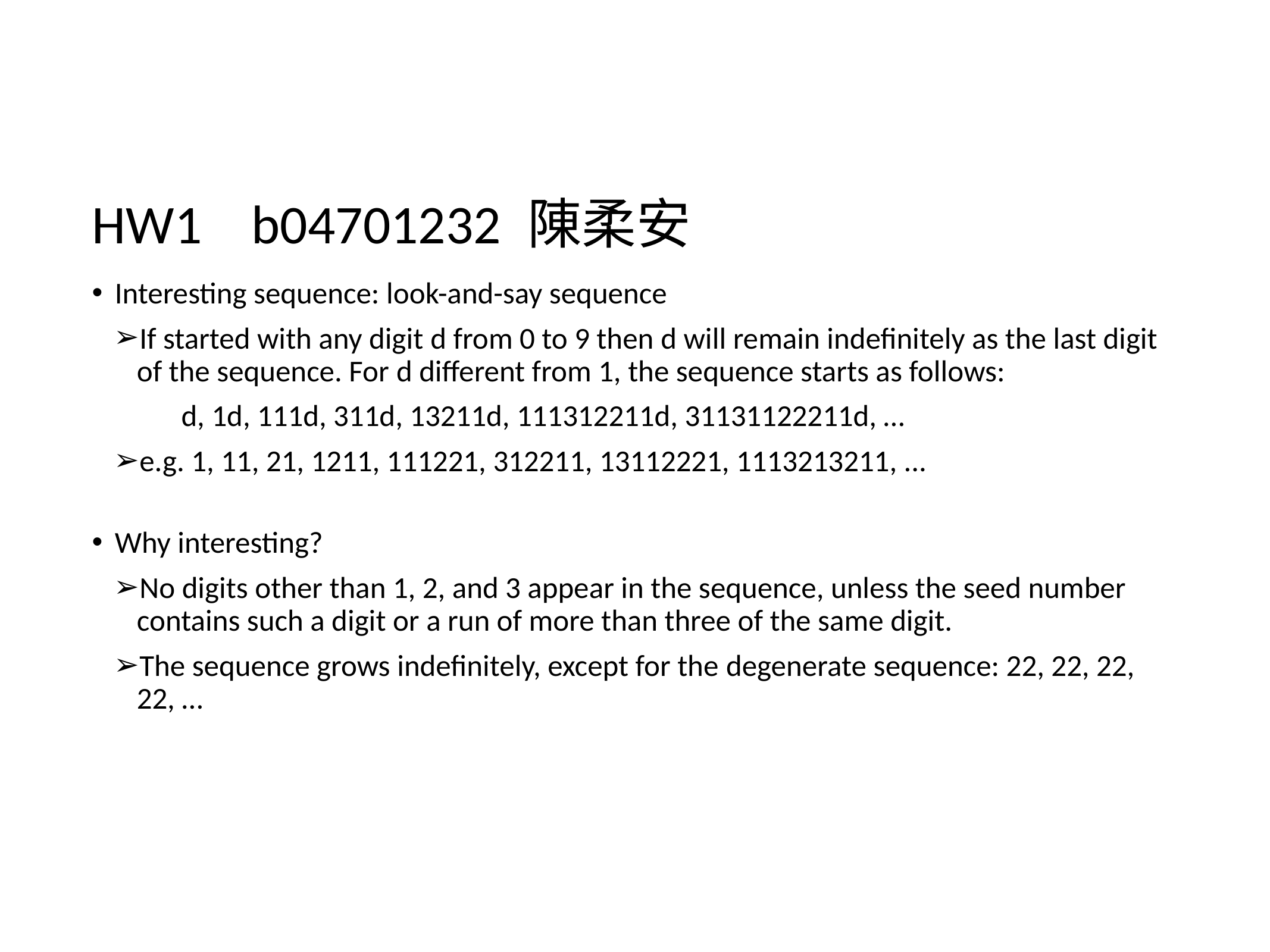

# HW1    b04701232 陳柔安
Interesting sequence: look-and-say sequence
If started with any digit d from 0 to 9 then d will remain indefinitely as the last digit of the sequence. For d different from 1, the sequence starts as follows:
	d, 1d, 111d, 311d, 13211d, 111312211d, 31131122211d, …
e.g. 1, 11, 21, 1211, 111221, 312211, 13112221, 1113213211, ...

Why interesting?
No digits other than 1, 2, and 3 appear in the sequence, unless the seed number contains such a digit or a run of more than three of the same digit.
The sequence grows indefinitely, except for the degenerate sequence: 22, 22, 22, 22, …